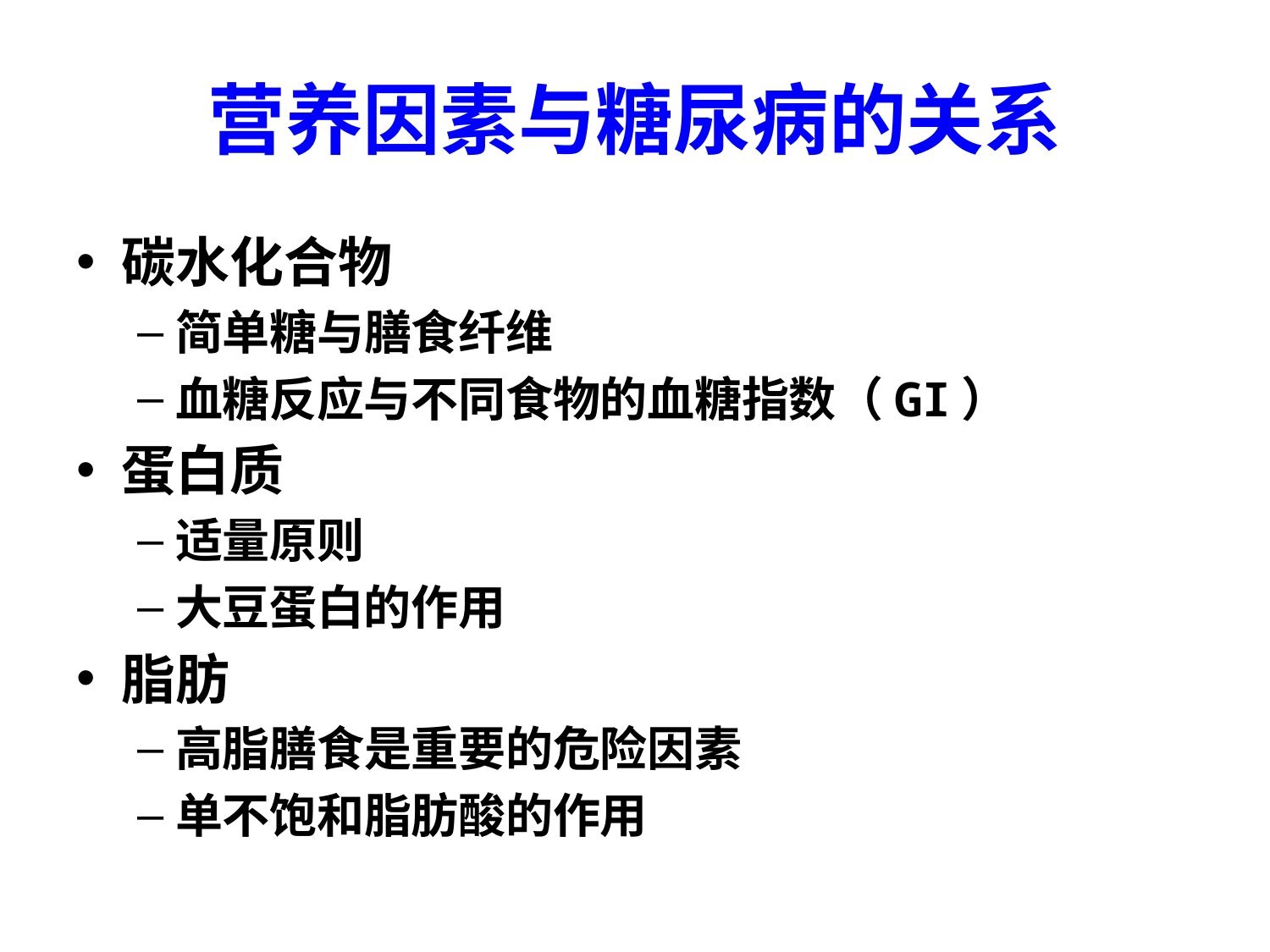

# 营养因素与糖尿病的关系
碳水化合物
简单糖与膳食纤维
血糖反应与不同食物的血糖指数（GI）
蛋白质
适量原则
大豆蛋白的作用
脂肪
高脂膳食是重要的危险因素
单不饱和脂肪酸的作用